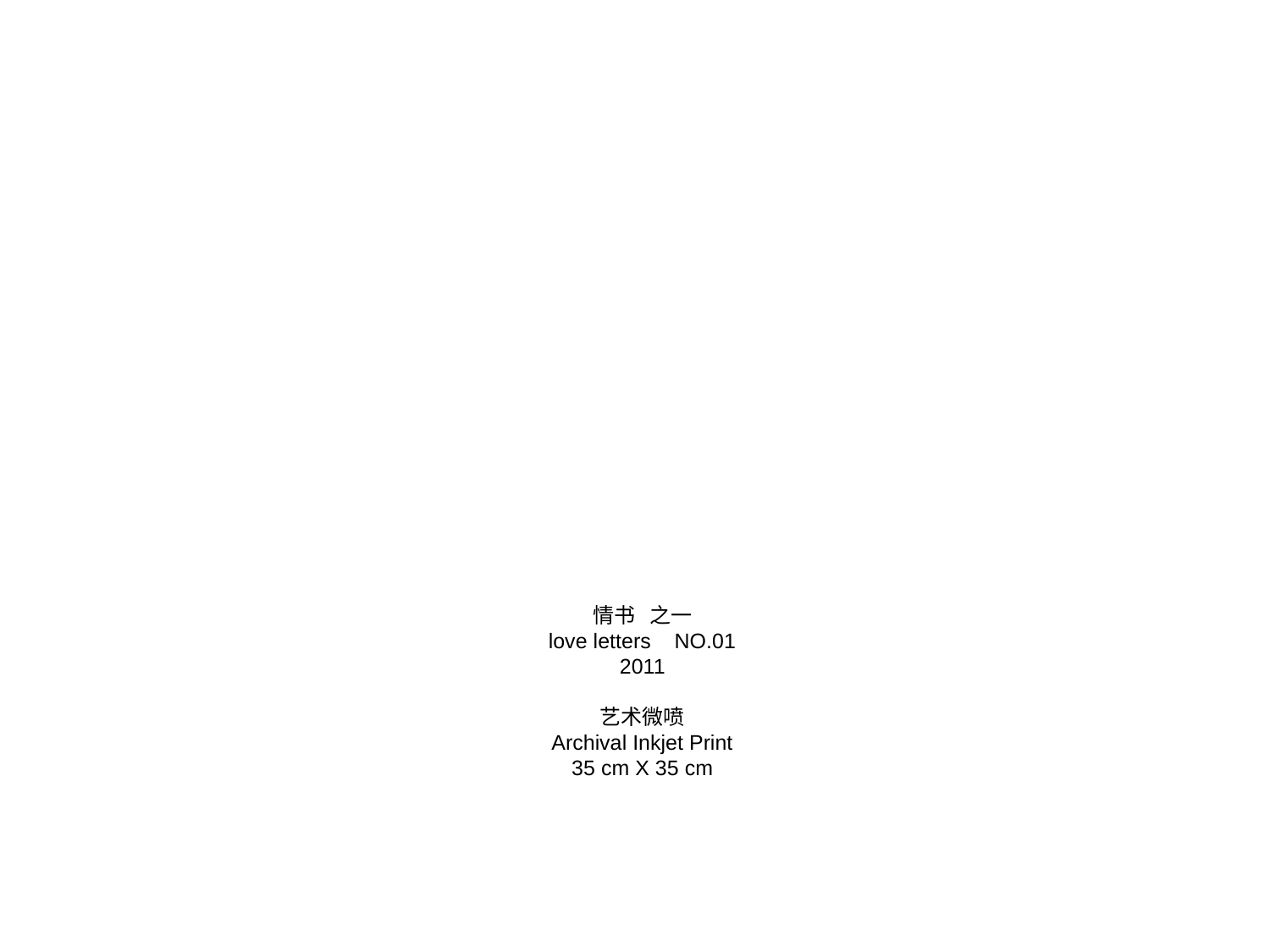

情书   之一
love letters    NO.01
2011

艺术微喷
Archival Inkjet Print
35 cm X 35 cm